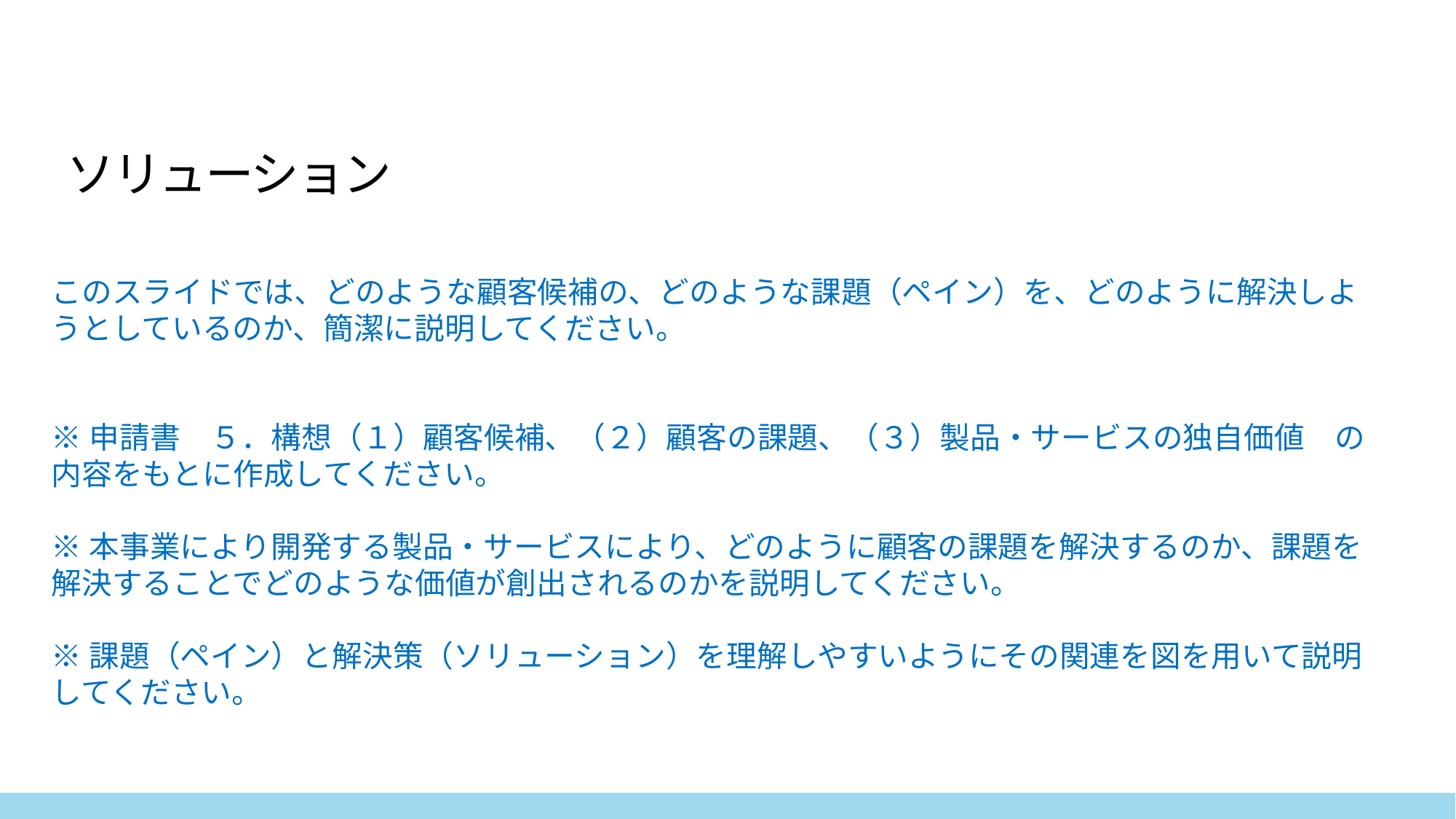

ソリューション
このスライドでは、どのような顧客候補の、どのような課題（ペイン）を、どのように解決しようとしているのか、簡潔に説明してください。

※申請書　５．構想（１）顧客候補、（２）顧客の課題、（３）製品・サービスの独自価値　の内容をもとに作成してください。

※本事業により開発する製品・サービスにより、どのように顧客の課題を解決するのか、課題を解決することでどのような価値が創出されるのかを説明してください。

※課題（ペイン）と解決策（ソリューション）を理解しやすいようにその関連を図を用いて説明してください。